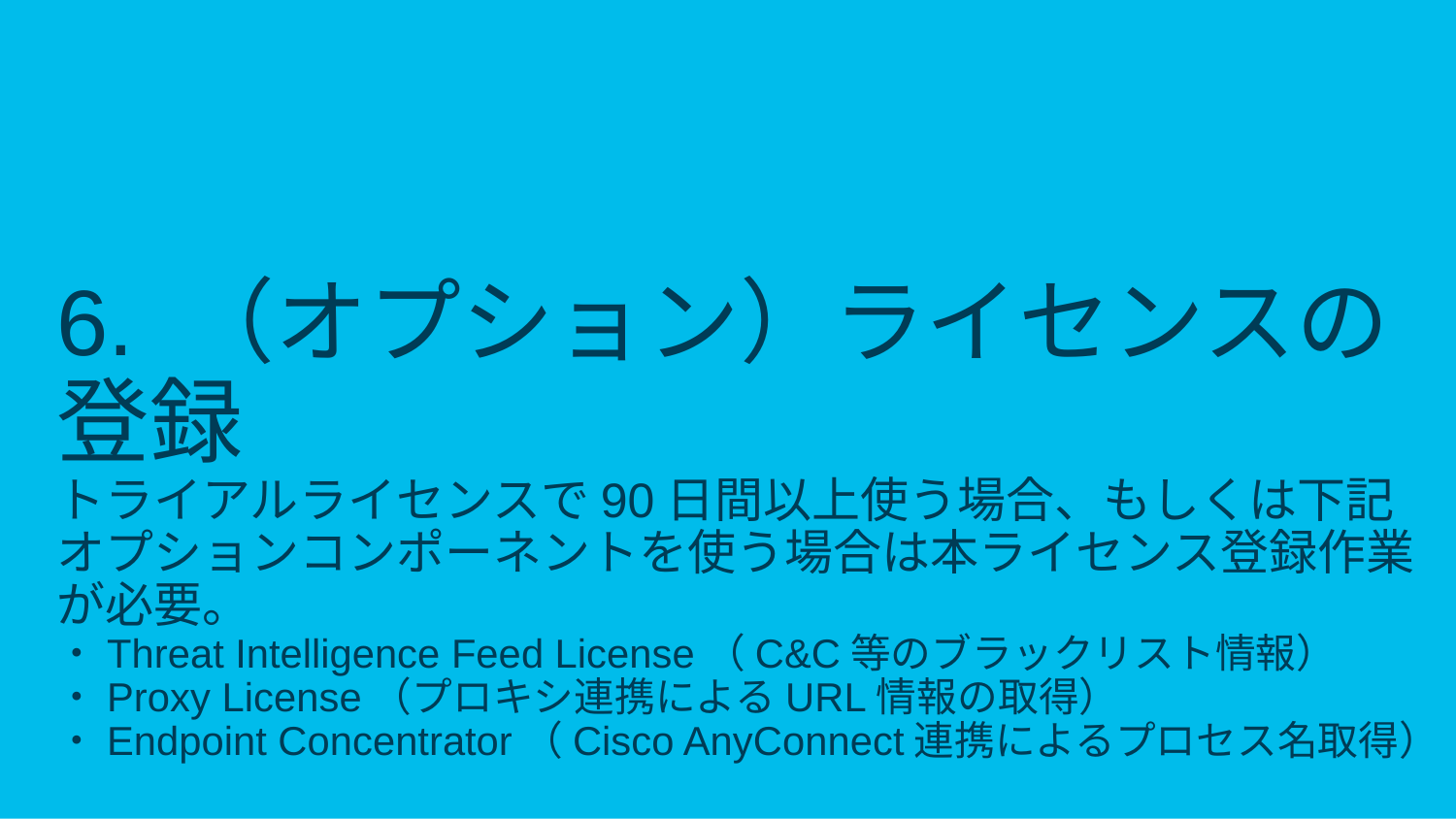

# 6. （オプション）ライセンスの登録 トライアルライセンスで90日間以上使う場合、もしくは下記オプションコンポーネントを使う場合は本ライセンス登録作業が必要。 ・Threat Intelligence Feed License（C&C等のブラックリスト情報） ・Proxy License（プロキシ連携によるURL情報の取得） ・Endpoint Concentrator（Cisco AnyConnect連携によるプロセス名取得）